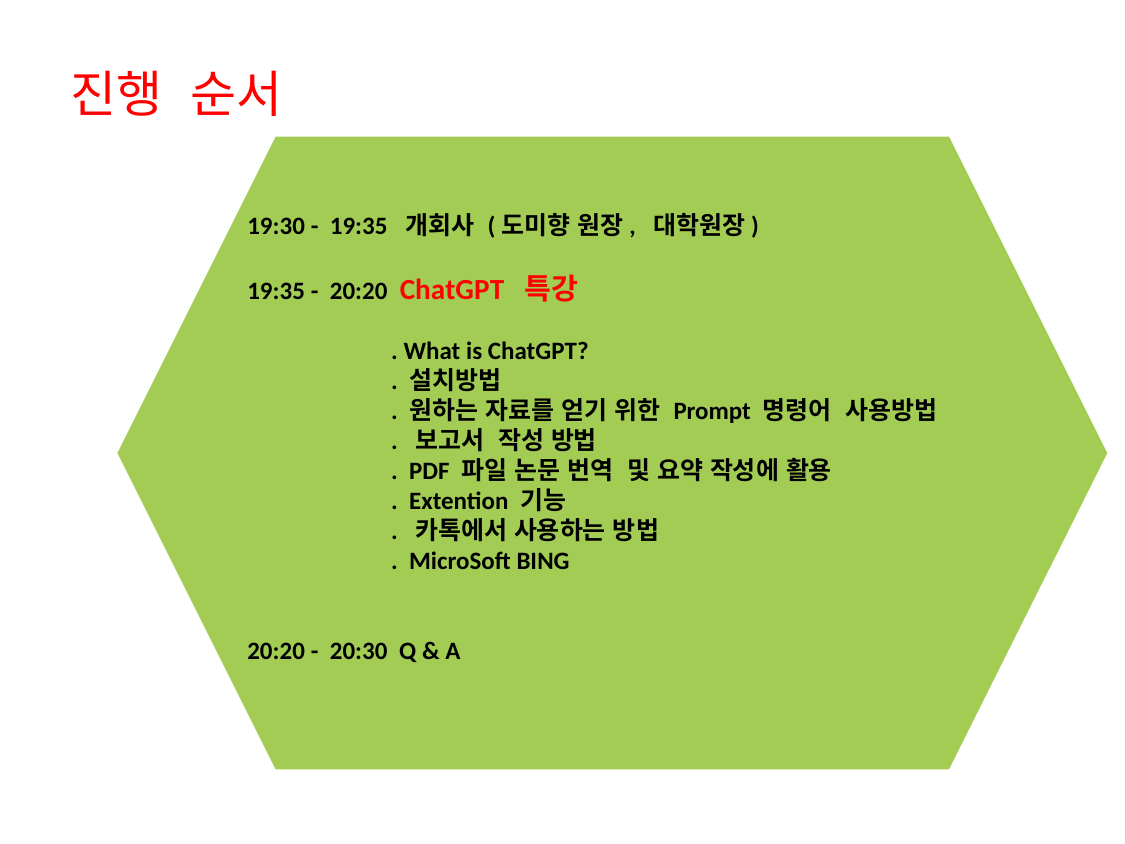

# 진행  순서

19:30 -  19:35  개회사 (도미향 원장,  대학원장)

19:35 -  20:20  ChatGPT  특강

                         . What is ChatGPT?
                         . 설치방법
                         . 원하는 자료를 얻기 위한 Prompt 명령어  사용방법
                         .  보고서  작성 방법
                         .  PDF 파일 논문 번역  및 요약 작성에 활용
                         .  Extention 기능
                         .  카톡에서 사용하는 방법
                         .  MicroSoft BING

20:20 -  20:30  Q & A